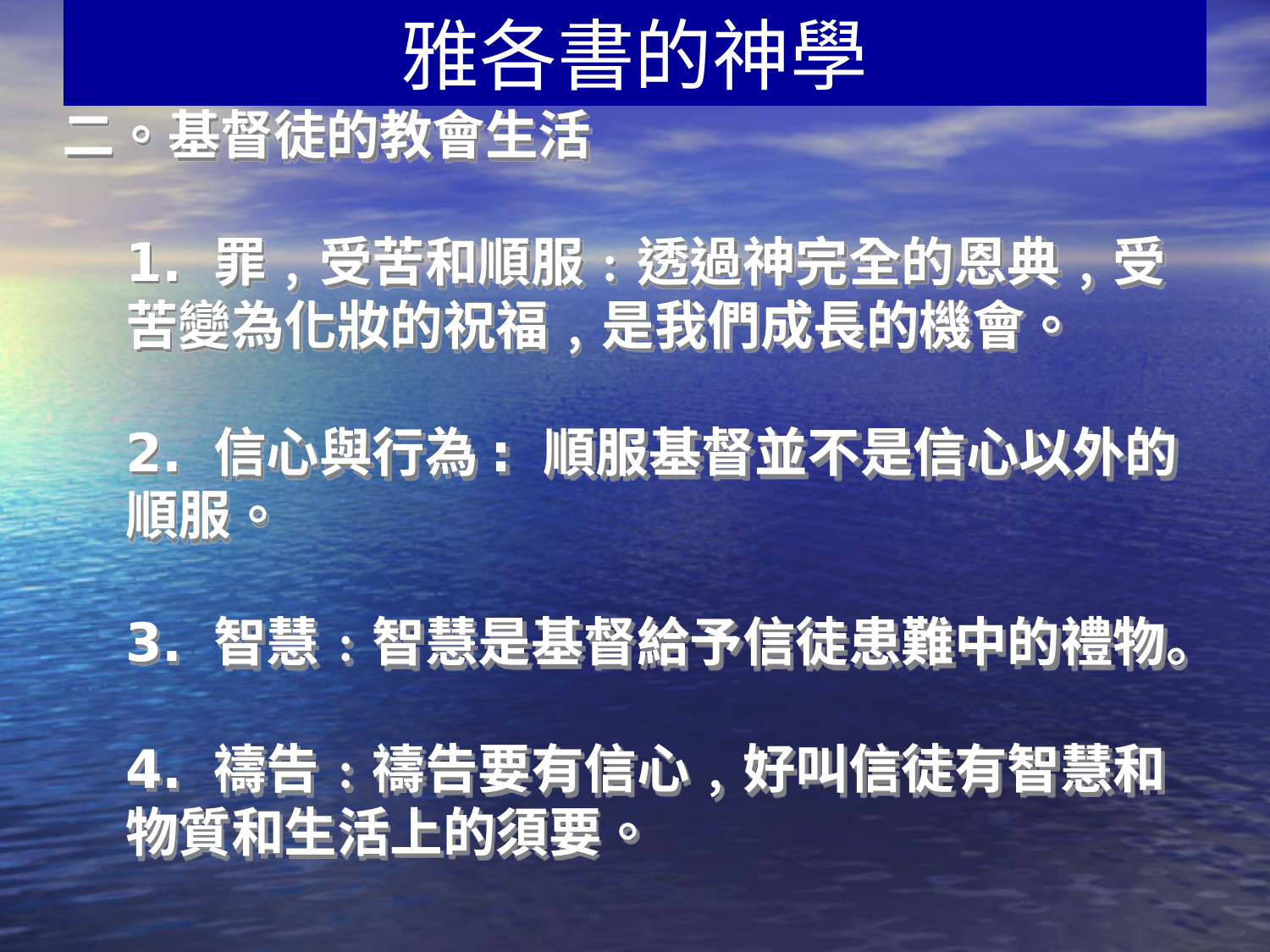

雅各書的神學
二。基督徒的教會生活

1. 罪﹐受苦和順服﹕透過神完全的恩典﹐受苦變為化妝的祝福﹐是我們成長的機會。

2. 信心與行為: 順服基督並不是信心以外的順服。

3. 智慧﹕智慧是基督給予信徒患難中的禮物。

4. 禱告﹕禱告要有信心﹐好叫信徒有智慧和物質和生活上的須要。